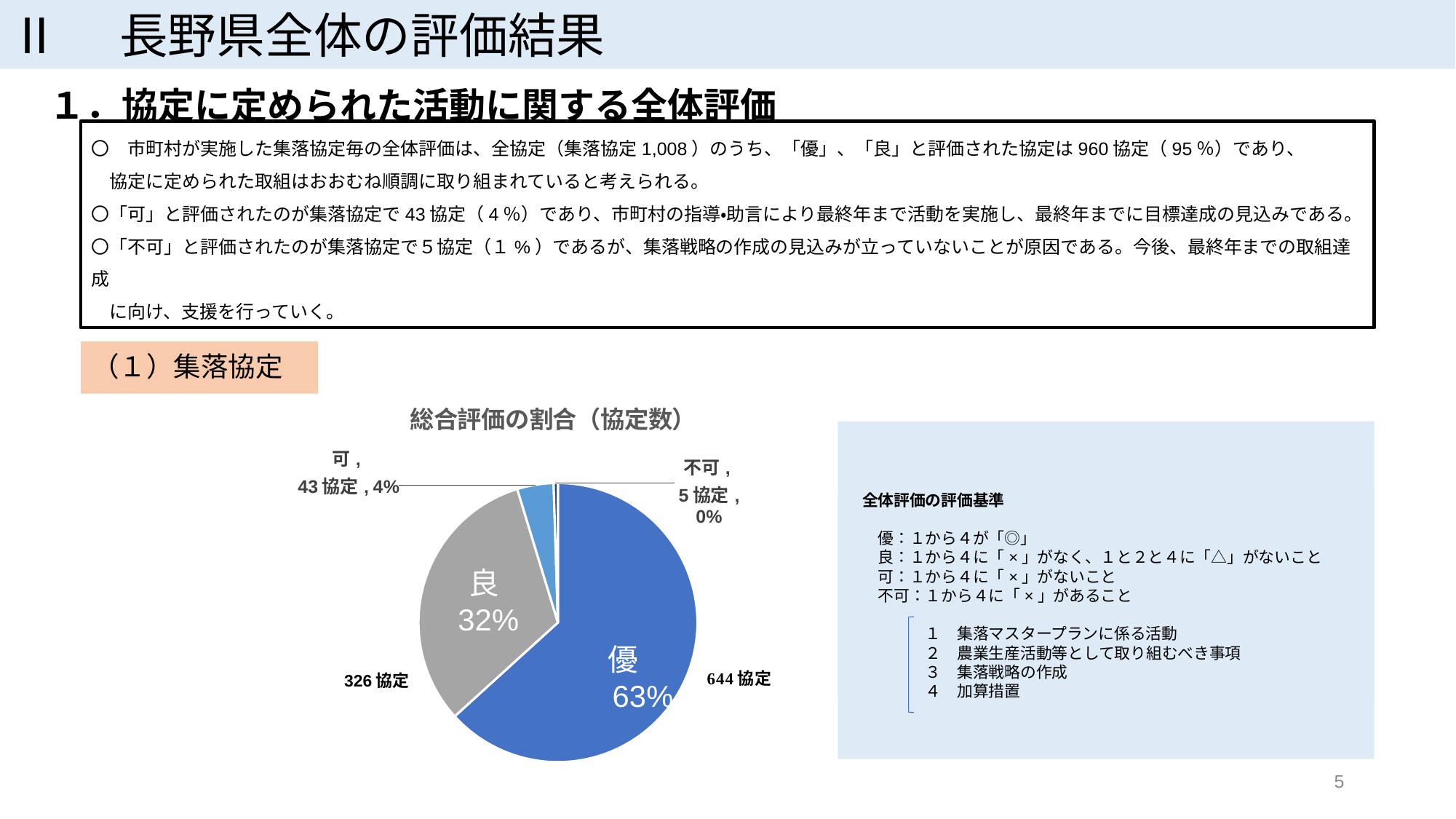

Ⅱ　長野県全体の評価結果
# １．協定に定められた活動に関する全体評価
〇　市町村が実施した集落協定毎の全体評価は、全協定（集落協定1,008）のうち、「優」、「良」と評価された協定は960協定（95％）であり、
　協定に定められた取組はおおむね順調に取り組まれていると考えられる。
〇「可」と評価されたのが集落協定で43協定（4％）であり、市町村の指導・助言により最終年まで活動を実施し、最終年までに目標達成の見込みである。
〇「不可」と評価されたのが集落協定で５協定（１%）であるが、集落戦略の作成の見込みが立っていないことが原因である。今後、最終年までの取組達成
　に向け、支援を行っていく。
（１）集落協定

### Chart:

| Category | 総合評価の割合（協定数） |
|---|---|
| 優 | 644.0 |
| 良 | 326.0 |
| 可 | 43.0 |
| 不可 | 5.0 |
全体評価の評価基準
　優：１から４が「◎」
　良：１から４に「×」がなく、１と２と４に「△」がないこと
　可：１から４に「×」がないこと
　不可：１から４に「×」があること

　　　　１　集落マスタープランに係る活動
　　　　２　農業生産活動等として取り組むべき事項
　　　　３　集落戦略の作成
　　　　４　加算措置

326協定
5